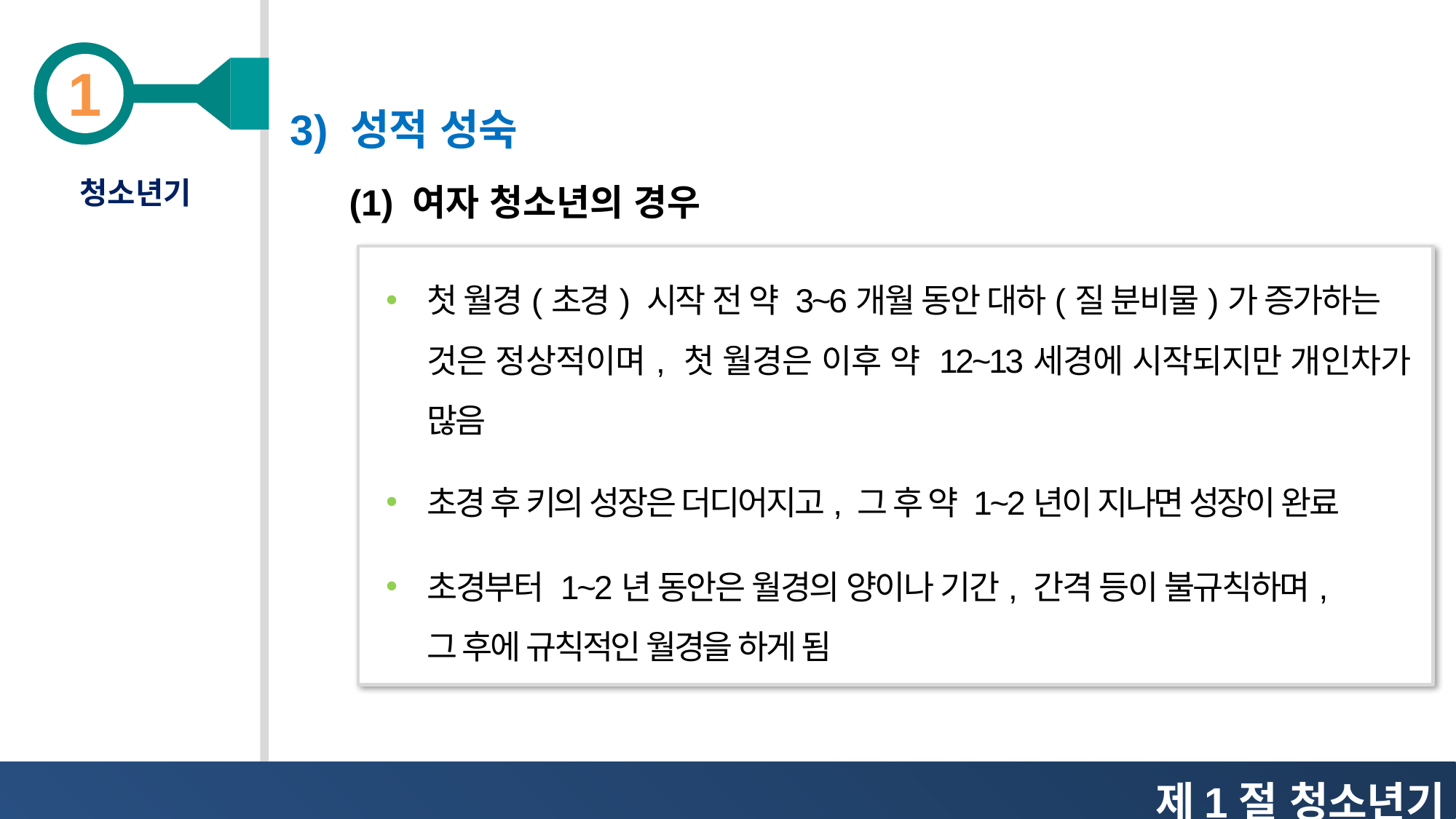

3) 성적 성숙
청소년기
(1) 여자 청소년의 경우

첫 월경(초경) 시작 전 약 3~6개월 동안 대하(질 분비물)가 증가하는     것은 정상적이며, 첫 월경은 이후 약 12~13세경에 시작되지만 개인차가 많음

초경 후 키의 성장은 더디어지고, 그 후 약 1~2년이 지나면 성장이 완료

초경부터 1~2년 동안은 월경의 양이나 기간, 간격 등이 불규칙하며,            그 후에 규칙적인 월경을 하게 됨
제1절 청소년기